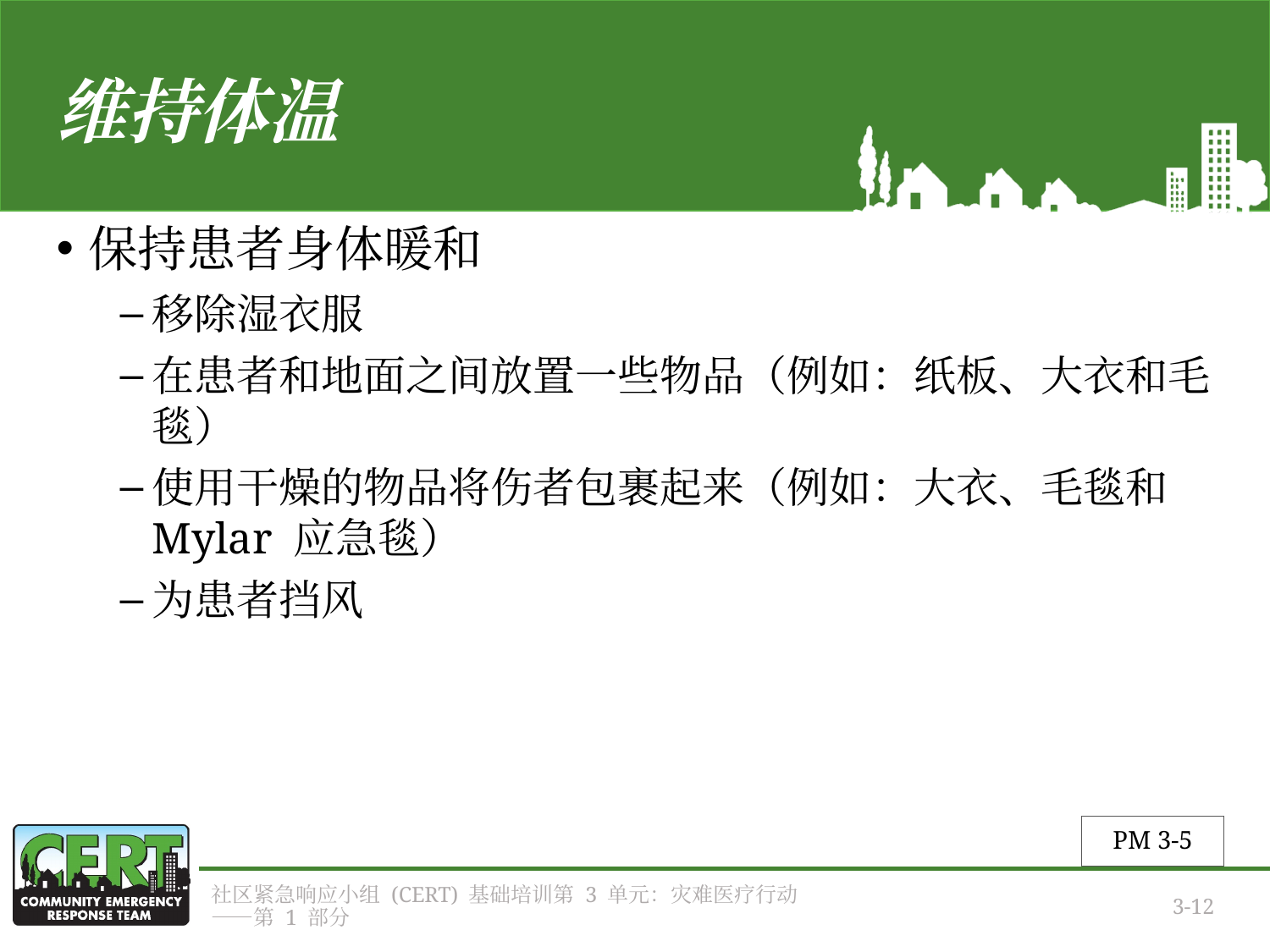

# 维持体温
保持患者身体暖和
移除湿衣服
在患者和地面之间放置一些物品（例如：纸板、大衣和毛毯）
使用干燥的物品将伤者包裹起来（例如：大衣、毛毯和 Mylar 应急毯）
为患者挡风
PM 3-5
社区紧急响应小组 (CERT) 基础培训第 3 单元：灾难医疗行动——第 1 部分
3-12